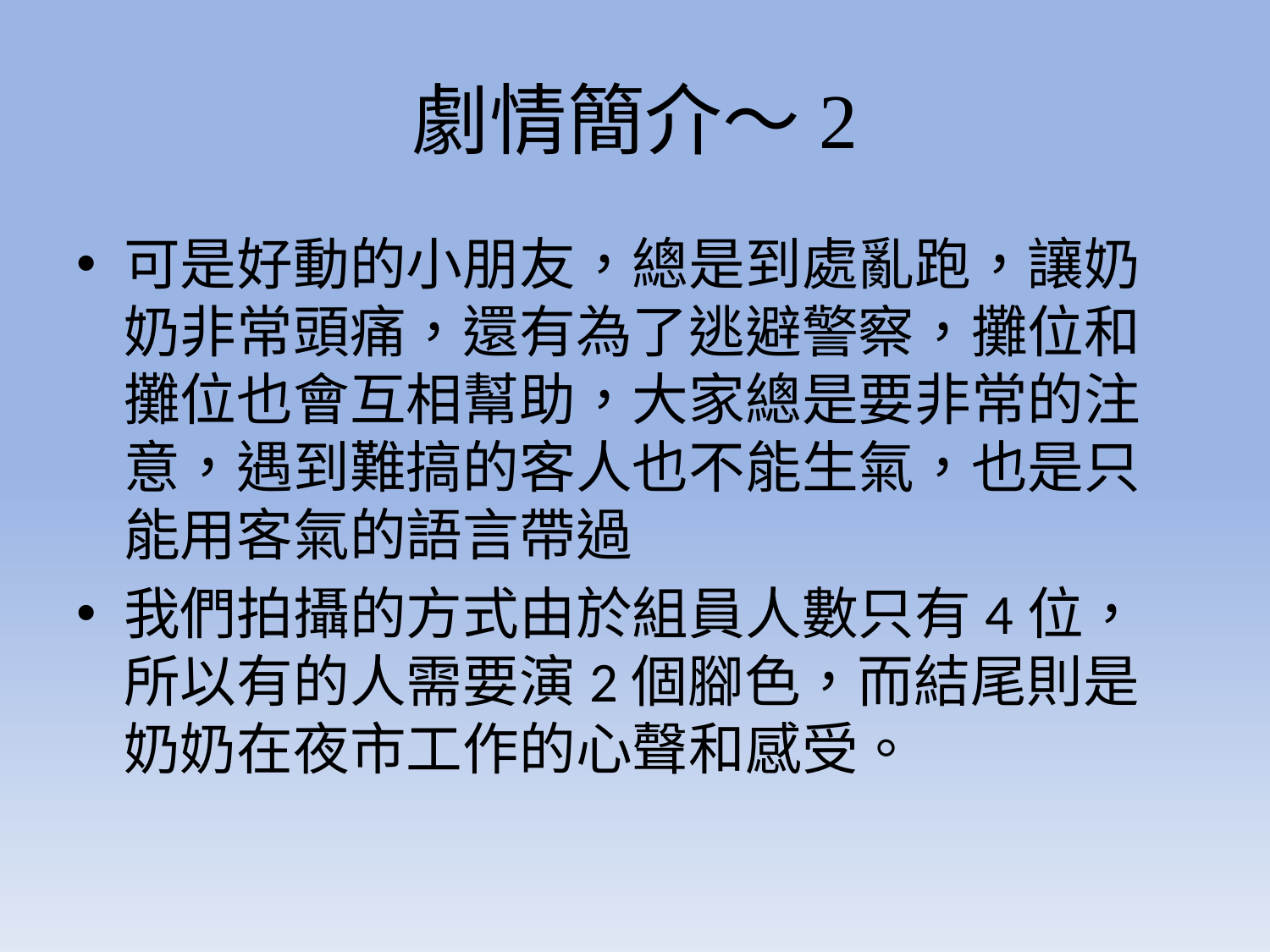

# 劇情簡介～2
可是好動的小朋友，總是到處亂跑，讓奶奶非常頭痛，還有為了逃避警察，攤位和攤位也會互相幫助，大家總是要非常的注意，遇到難搞的客人也不能生氣，也是只能用客氣的語言帶過
我們拍攝的方式由於組員人數只有4位，所以有的人需要演2個腳色，而結尾則是奶奶在夜市工作的心聲和感受。